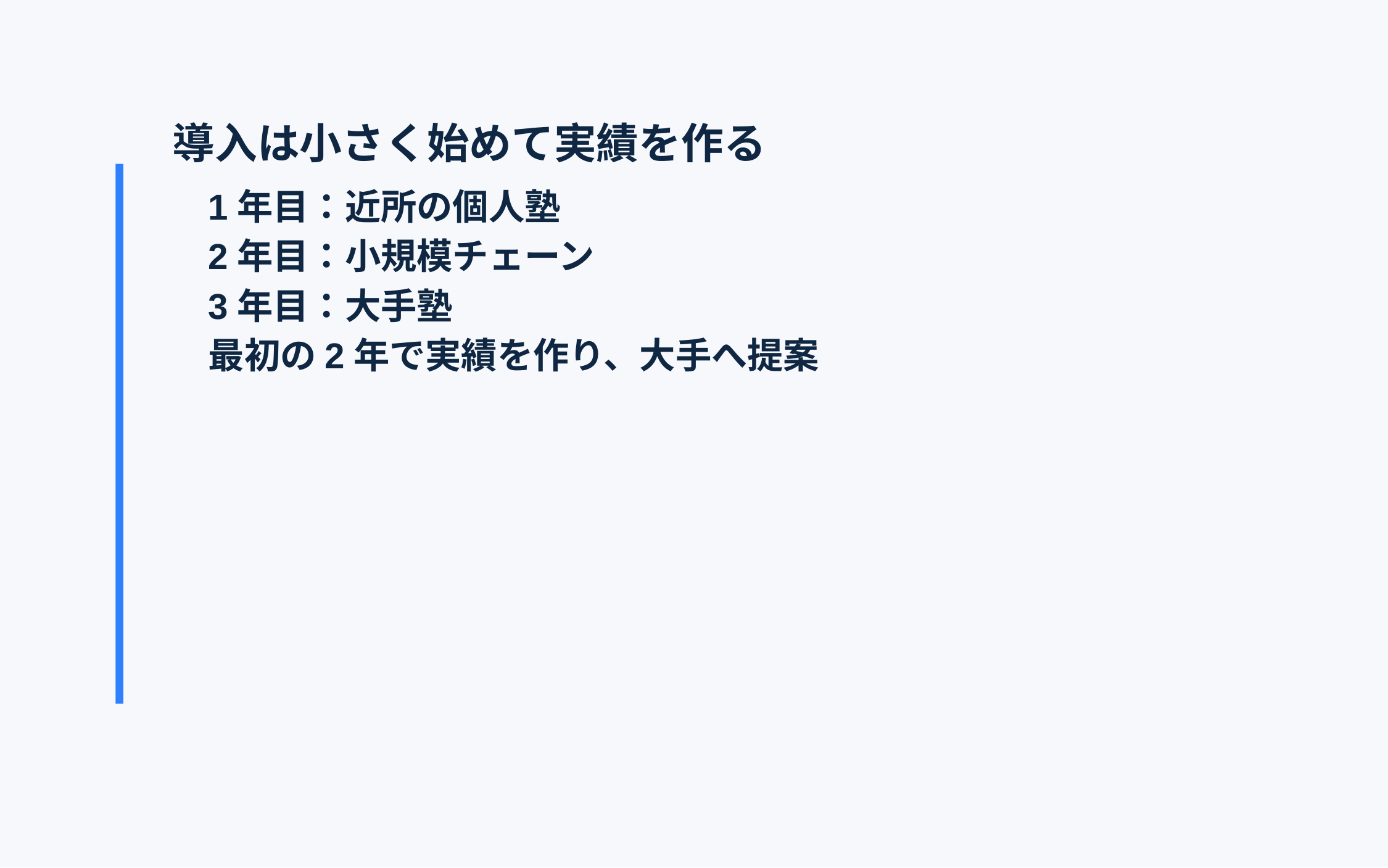

# 導入は小さく始めて実績を作る

1年目：近所の個人塾
2年目：小規模チェーン
3年目：大手塾
最初の2年で実績を作り、大手へ提案